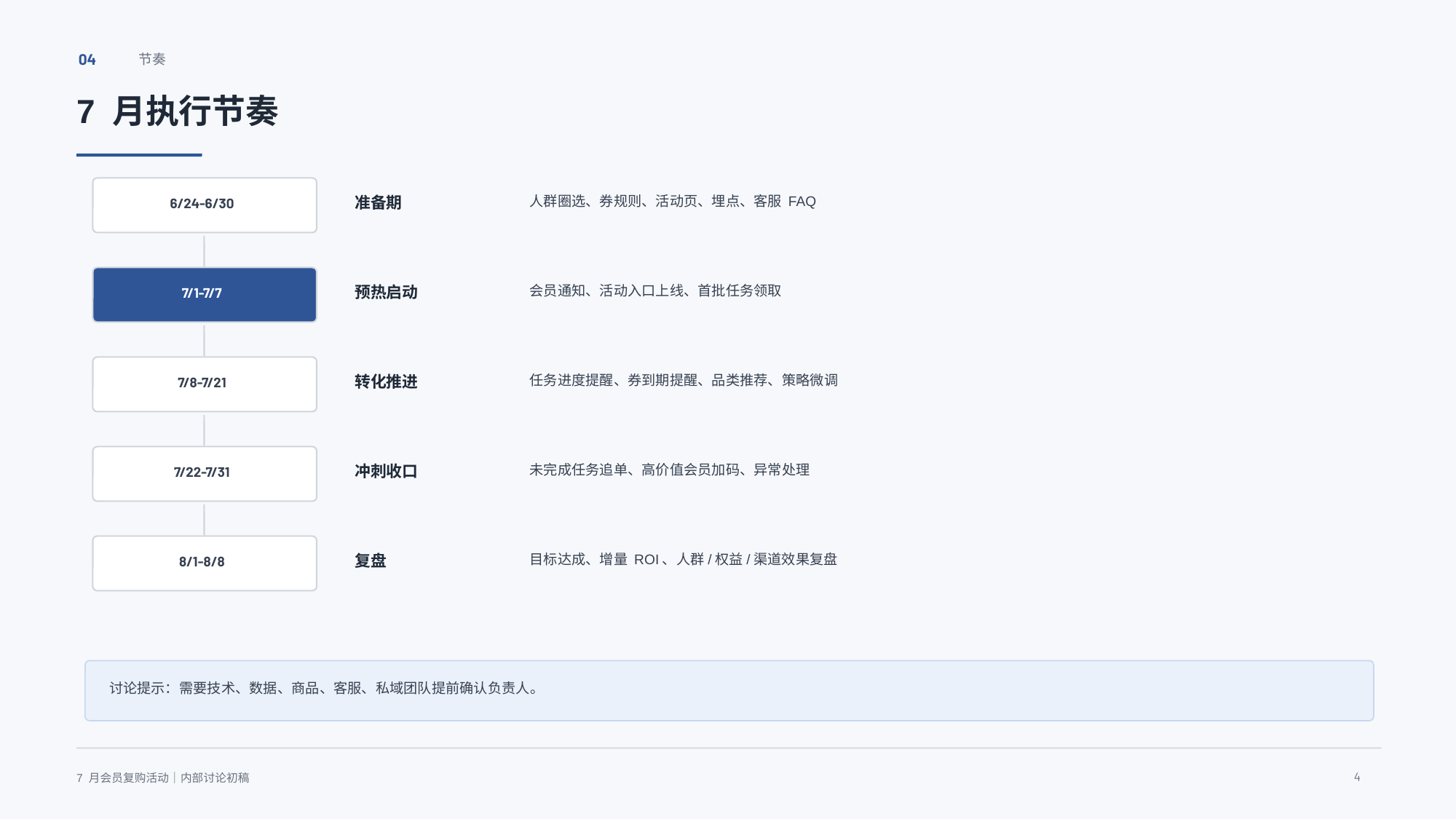

04
节奏
7 月执行节奏

人群圈选、券规则、活动页、埋点、客服 FAQ
准备期
6/24-6/30

会员通知、活动入口上线、首批任务领取
预热启动
7/1-7/7

任务进度提醒、券到期提醒、品类推荐、策略微调
转化推进
7/8-7/21

未完成任务追单、高价值会员加码、异常处理
冲刺收口
7/22-7/31

目标达成、增量 ROI、人群/权益/渠道效果复盘
复盘
8/1-8/8

讨论提示：需要技术、数据、商品、客服、私域团队提前确认负责人。
4